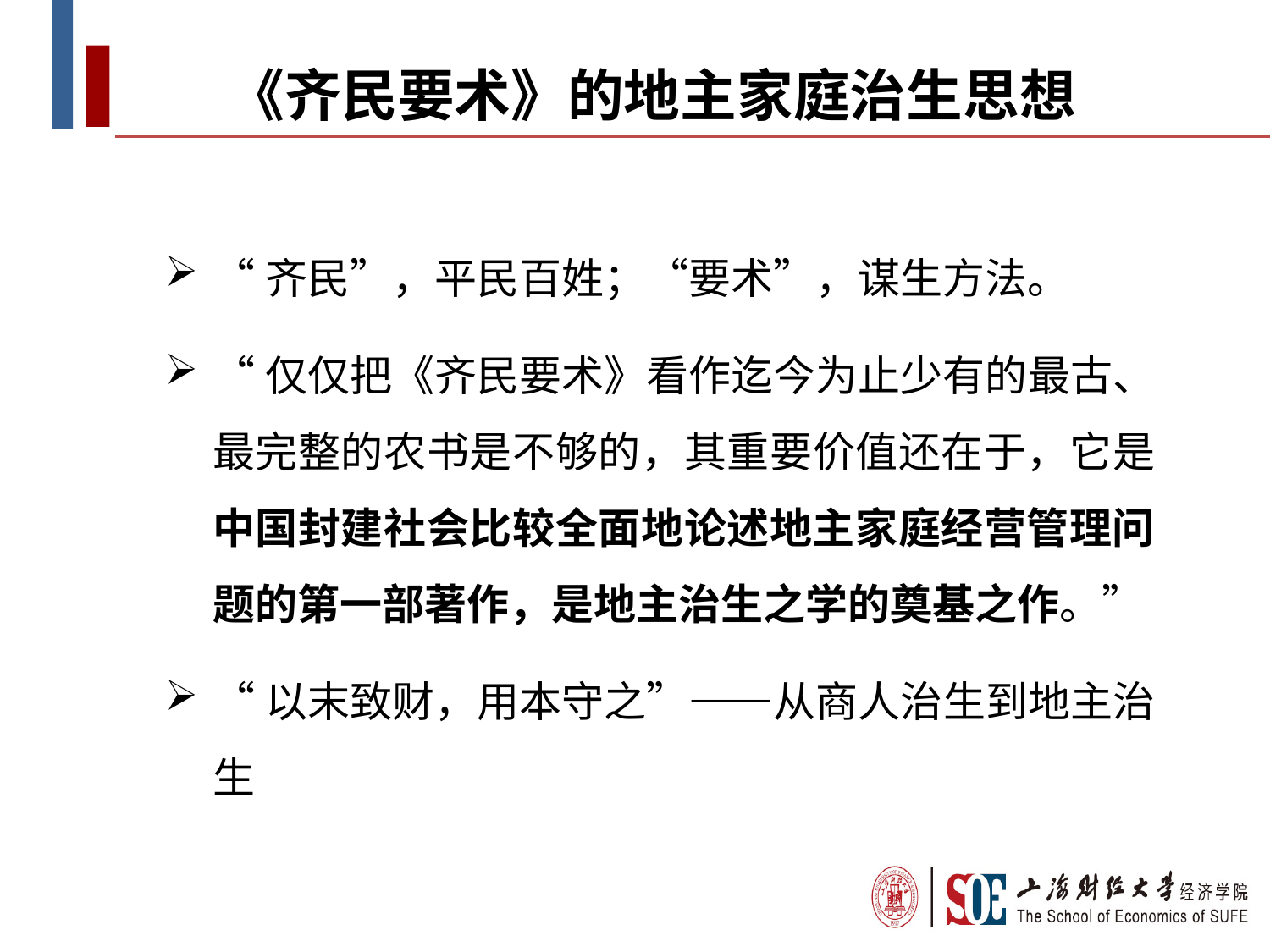

《齐民要术》的地主家庭治生思想
“齐民”，平民百姓；“要术”，谋生方法。
“仅仅把《齐民要术》看作迄今为止少有的最古、最完整的农书是不够的，其重要价值还在于，它是中国封建社会比较全面地论述地主家庭经营管理问题的第一部著作，是地主治生之学的奠基之作。”
“以末致财，用本守之”——从商人治生到地主治生